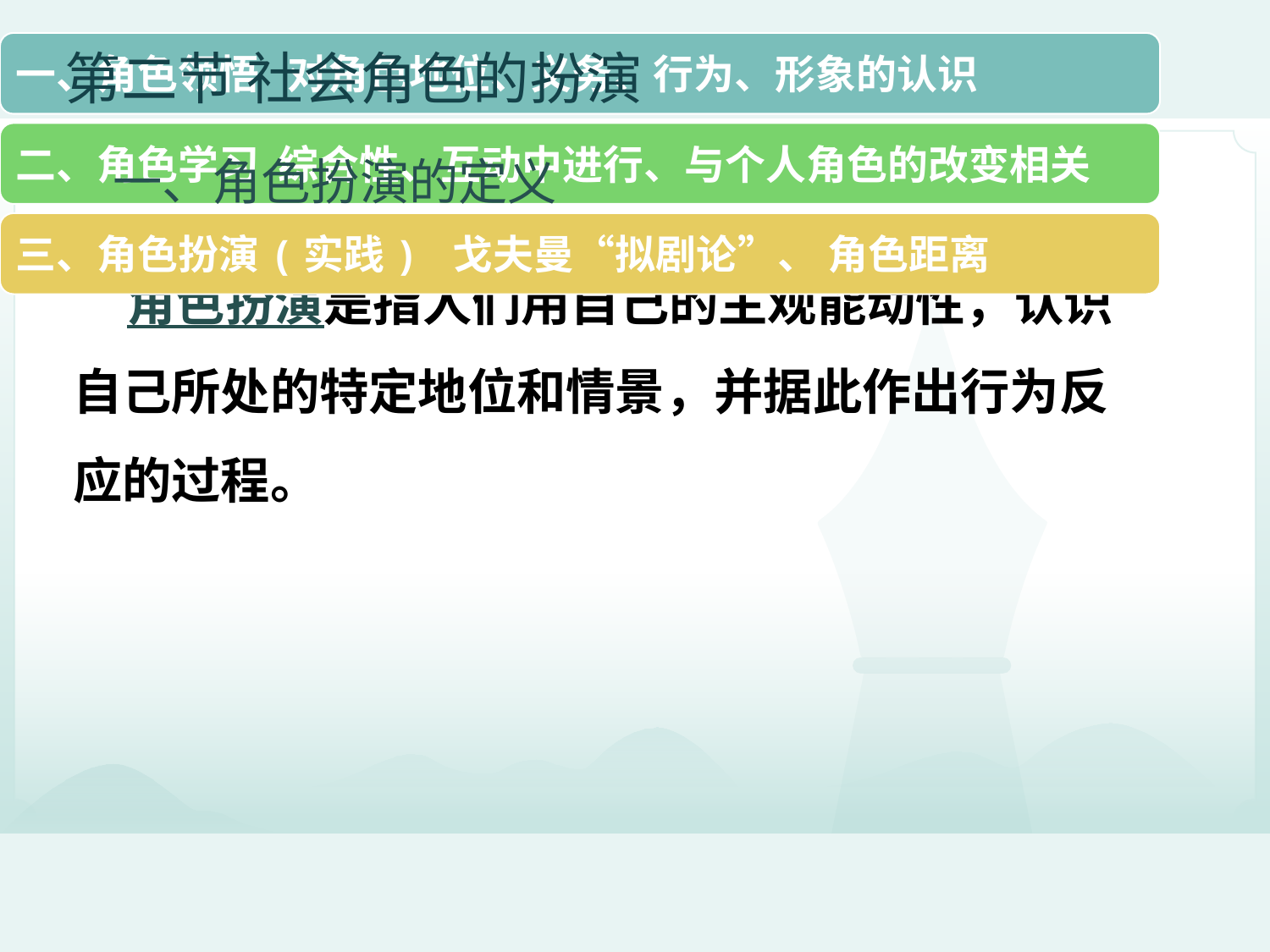

# 第二节 社会角色的扮演
一、角色扮演的定义
      角色扮演是指人们用自己的主观能动性，认识自己所处的特定地位和情景，并据此作出行为反应的过程。

一、角色领悟   对角色地位、义务、行为、形象的认识
二、角色学习  综合性、互动中进行、与个人角色的改变相关
三、角色扮演(实践) 戈夫曼“拟剧论”、 角色距离